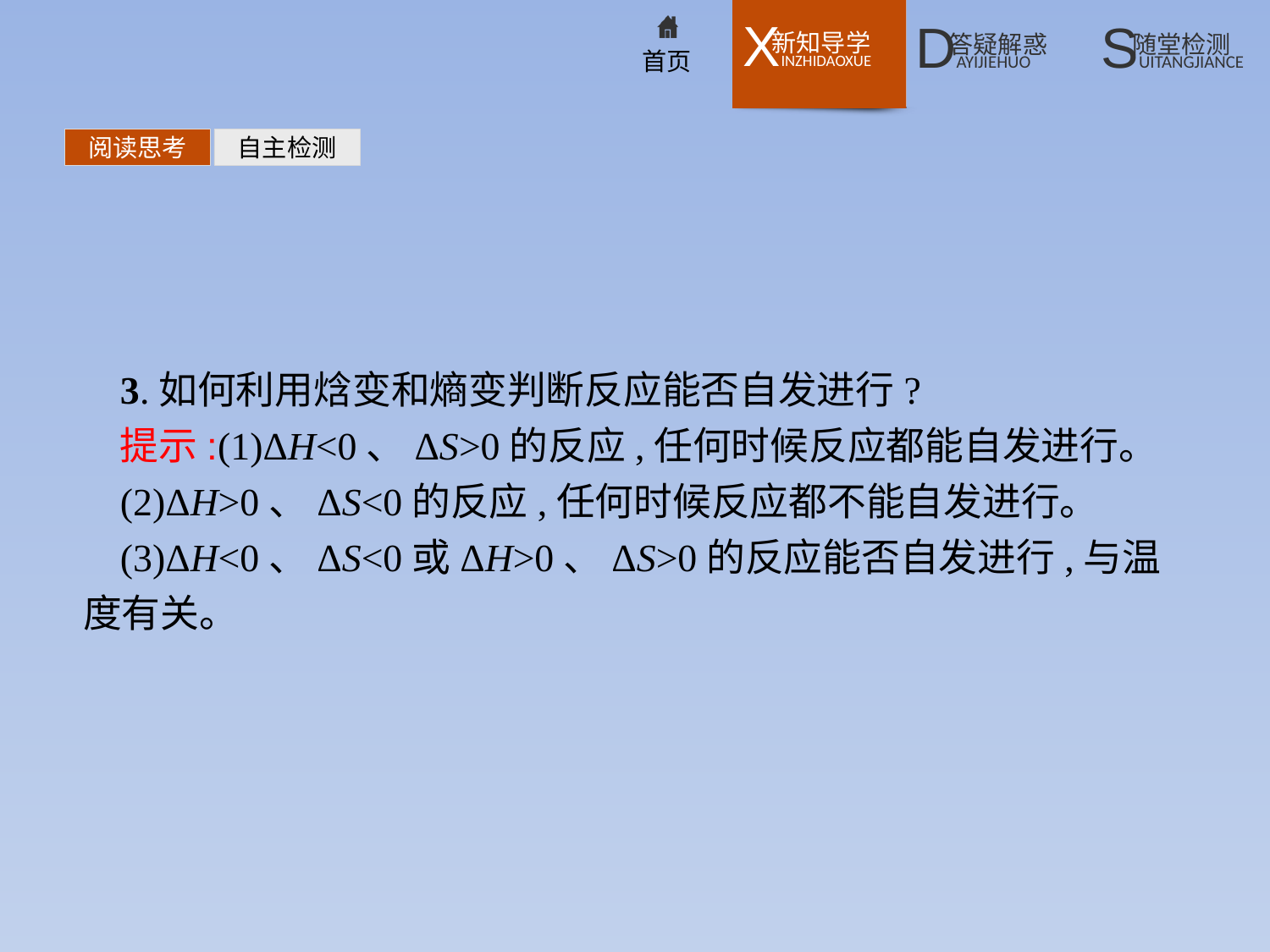

阅读思考
自主检测
3.如何利用焓变和熵变判断反应能否自发进行?
提示:(1)ΔH<0、ΔS>0的反应,任何时候反应都能自发进行。
(2)ΔH>0、ΔS<0的反应,任何时候反应都不能自发进行。
(3)ΔH<0、ΔS<0或ΔH>0、ΔS>0的反应能否自发进行,与温度有关。